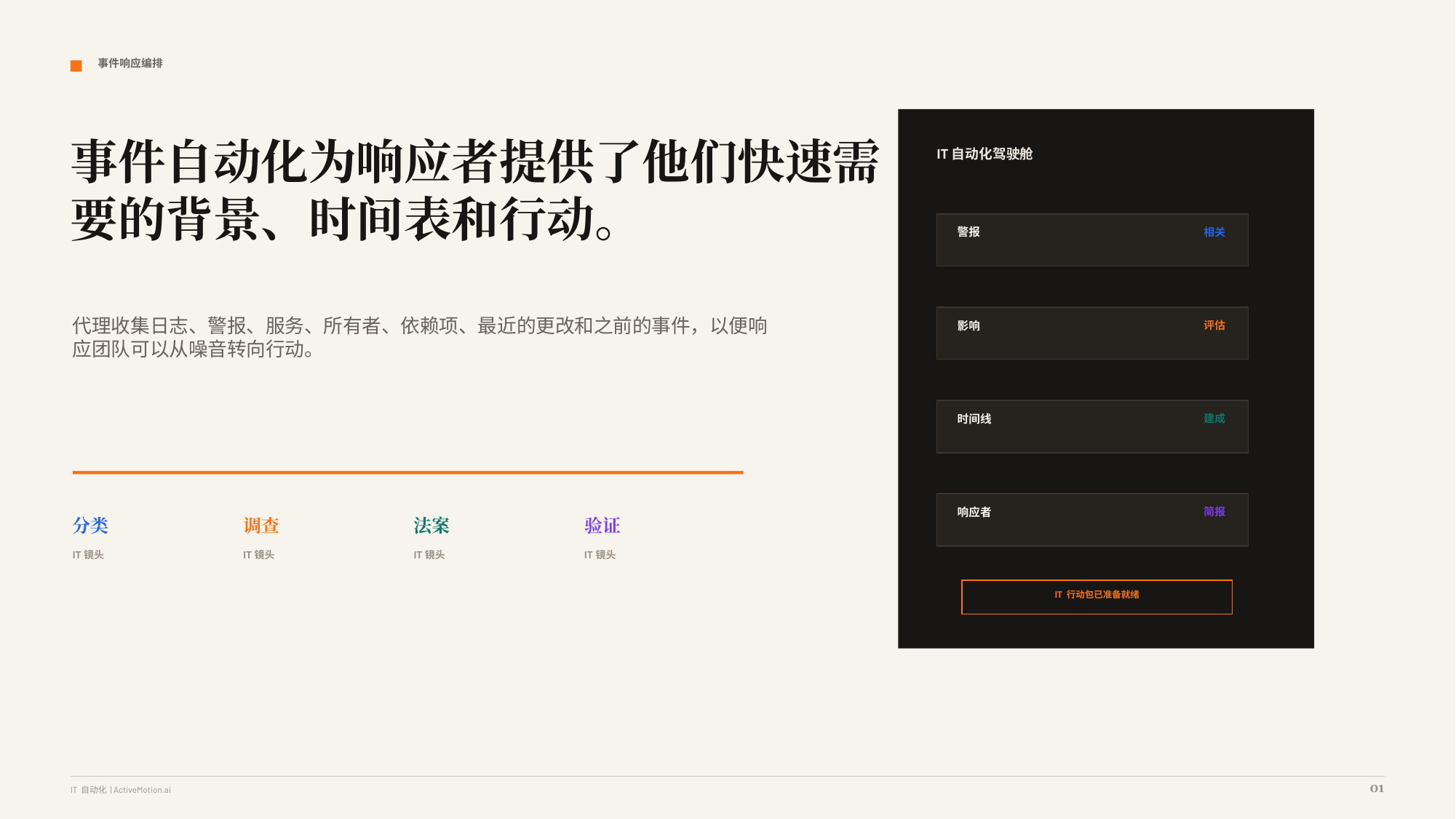

事件响应编排

事件自动化为响应者提供了他们快速需要的背景、时间表和行动。
IT自动化驾驶舱

警报
相关

代理收集日志、警报、服务、所有者、依赖项、最近的更改和之前的事件，以便响应团队可以从噪音转向行动。
影响
评估

时间线
建成

响应者
简报
分类
调查
法案
验证
IT镜头
IT镜头
IT镜头
IT镜头

IT 行动包已准备就绪

01
IT 自动化 | ActiveMotion.ai